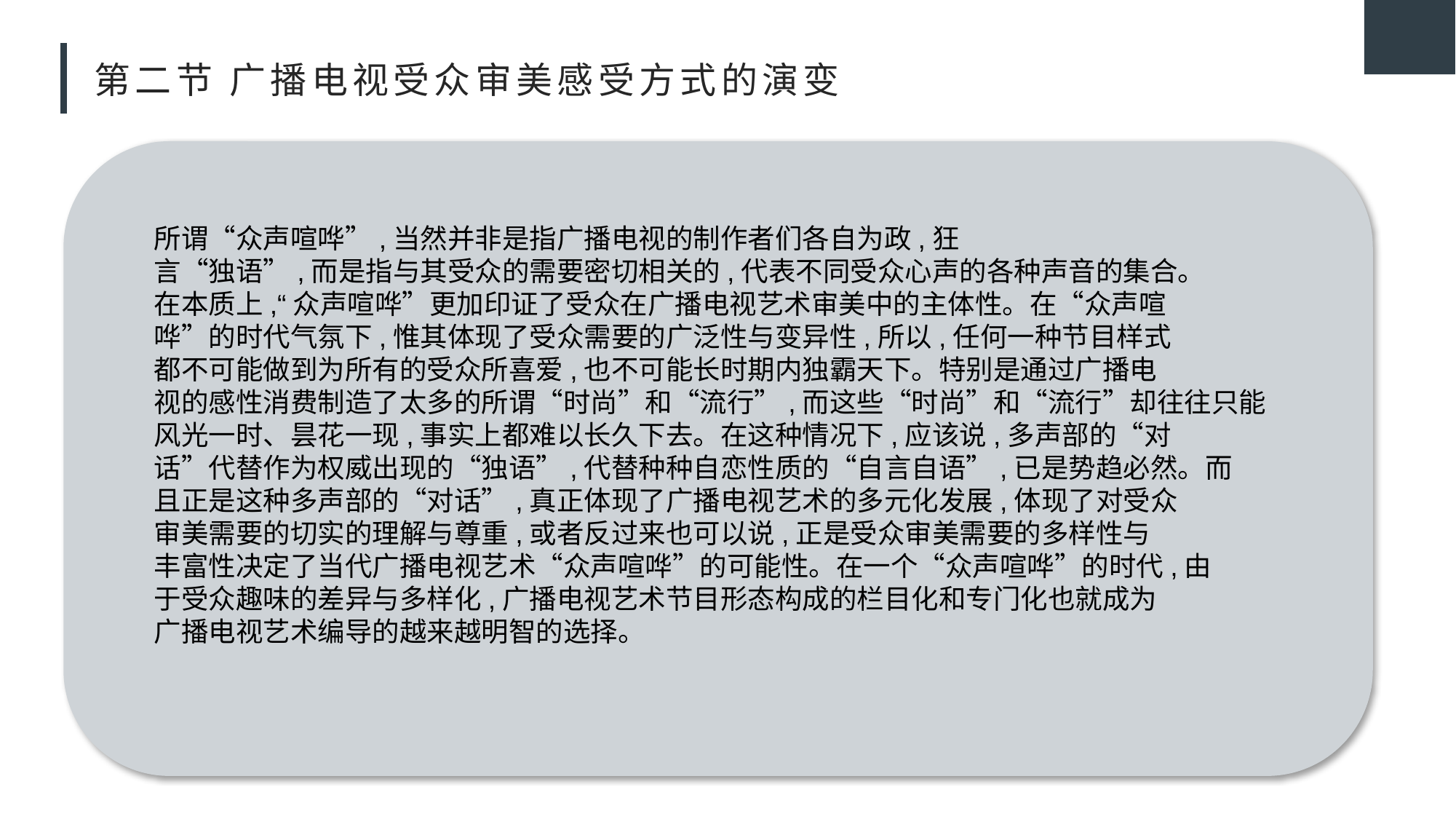

# 第二节 广播电视受众审美感受方式的演变

所谓“众声喧哗”,当然并非是指广播电视的制作者们各自为政,狂
言“独语”,而是指与其受众的需要密切相关的,代表不同受众心声的各种声音的集合。
在本质上,“众声喧哗”更加印证了受众在广播电视艺术审美中的主体性。在“众声喧
哗”的时代气氛下,惟其体现了受众需要的广泛性与变异性,所以,任何一种节目样式
都不可能做到为所有的受众所喜爱,也不可能长时期内独霸天下。特别是通过广播电
视的感性消费制造了太多的所谓“时尚”和“流行”,而这些“时尚”和“流行”却往往只能
风光一时、昙花一现,事实上都难以长久下去。在这种情况下,应该说,多声部的“对
话”代替作为权威出现的“独语”,代替种种自恋性质的“自言自语”,已是势趋必然。而
且正是这种多声部的“对话”,真正体现了广播电视艺术的多元化发展,体现了对受众
审美需要的切实的理解与尊重,或者反过来也可以说,正是受众审美需要的多样性与
丰富性决定了当代广播电视艺术“众声喧哗”的可能性。在一个“众声喧哗”的时代,由
于受众趣味的差异与多样化,广播电视艺术节目形态构成的栏目化和专门化也就成为
广播电视艺术编导的越来越明智的选择。